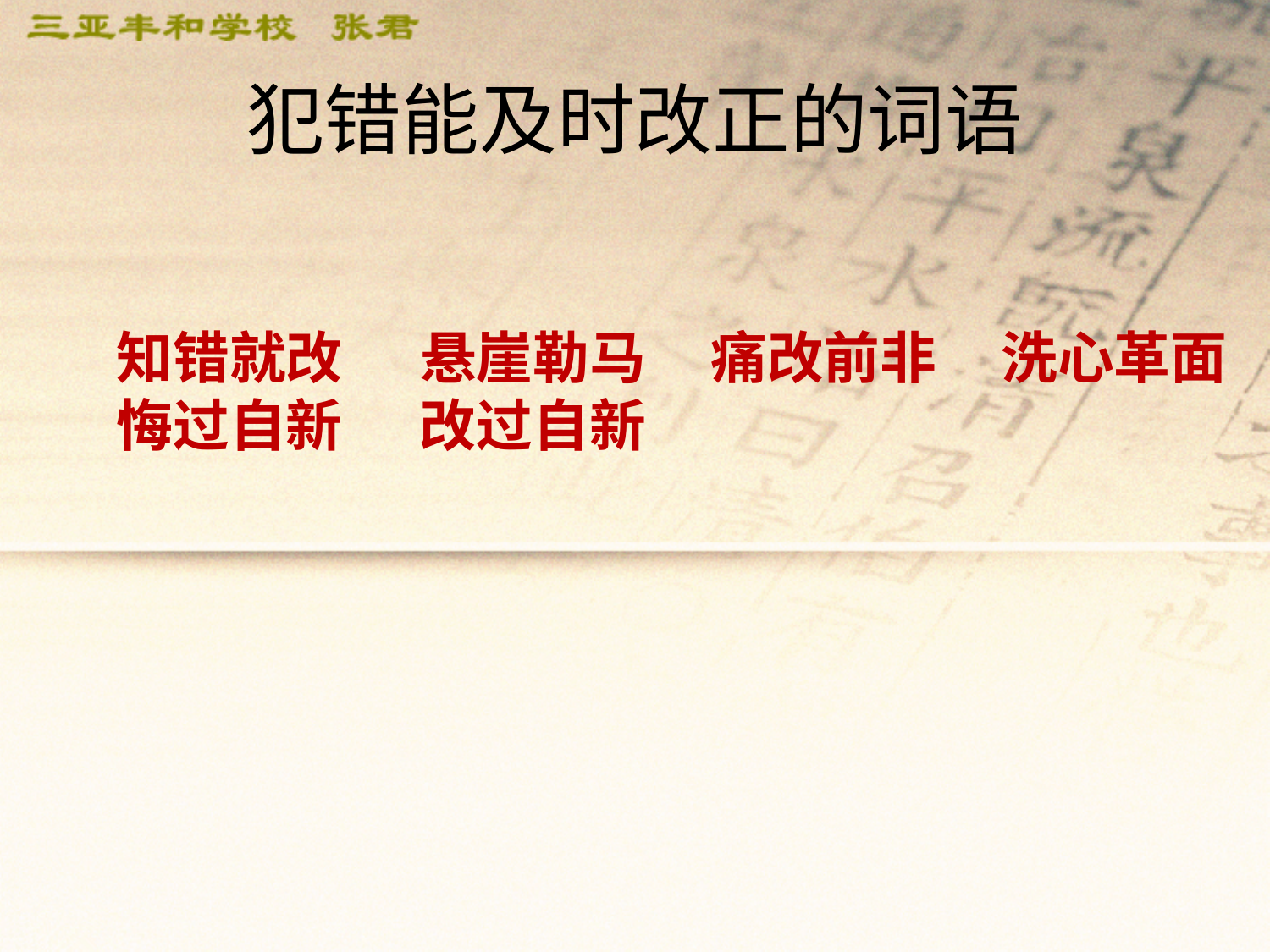

# 犯错能及时改正的词语
知错就改      悬崖勒马     痛改前非     洗心革面
悔过自新      改过自新